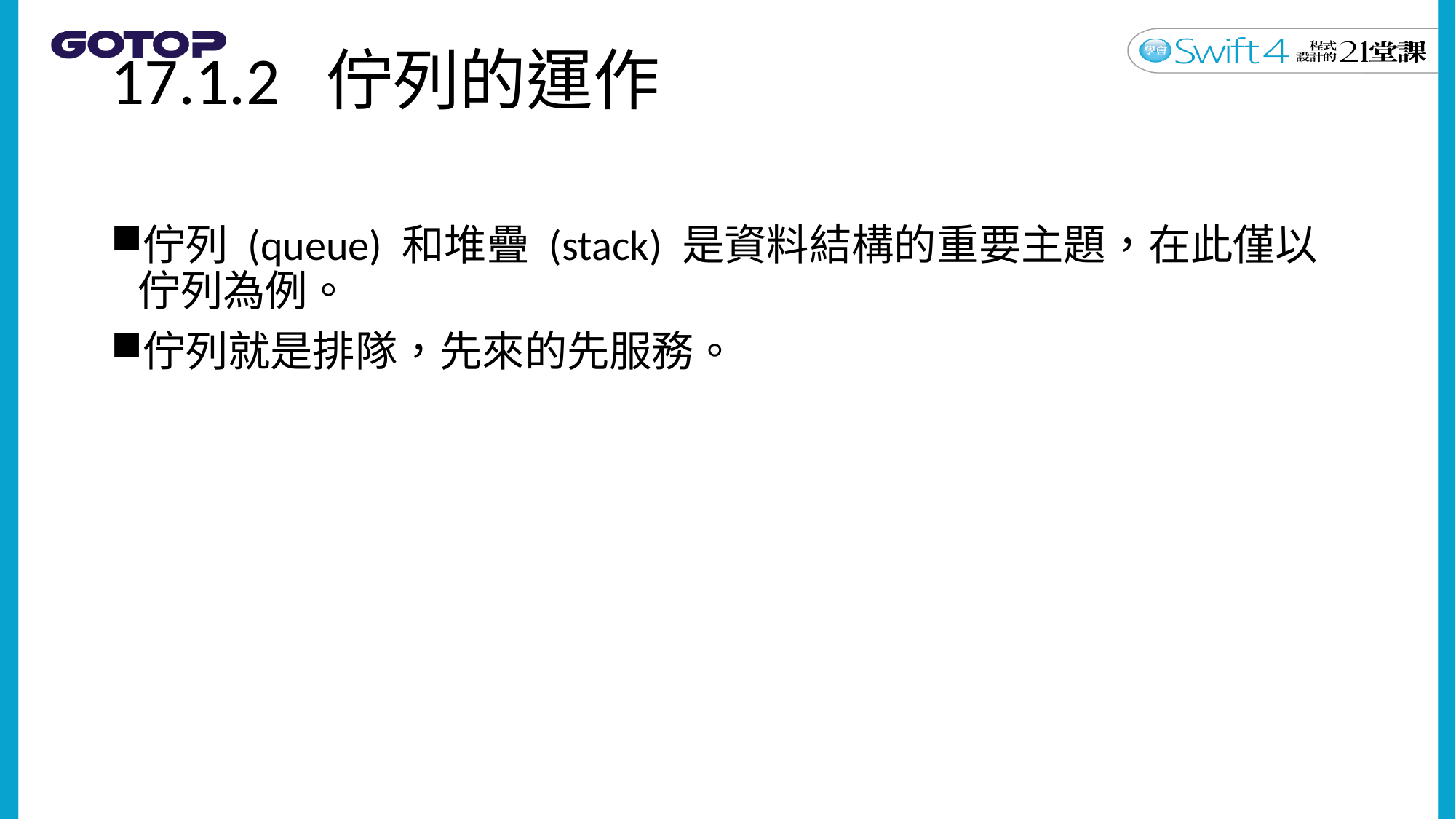

# 17.1.2  佇列的運作
佇列 (queue) 和堆疊 (stack) 是資料結構的重要主題，在此僅以佇列為例。
佇列就是排隊，先來的先服務。